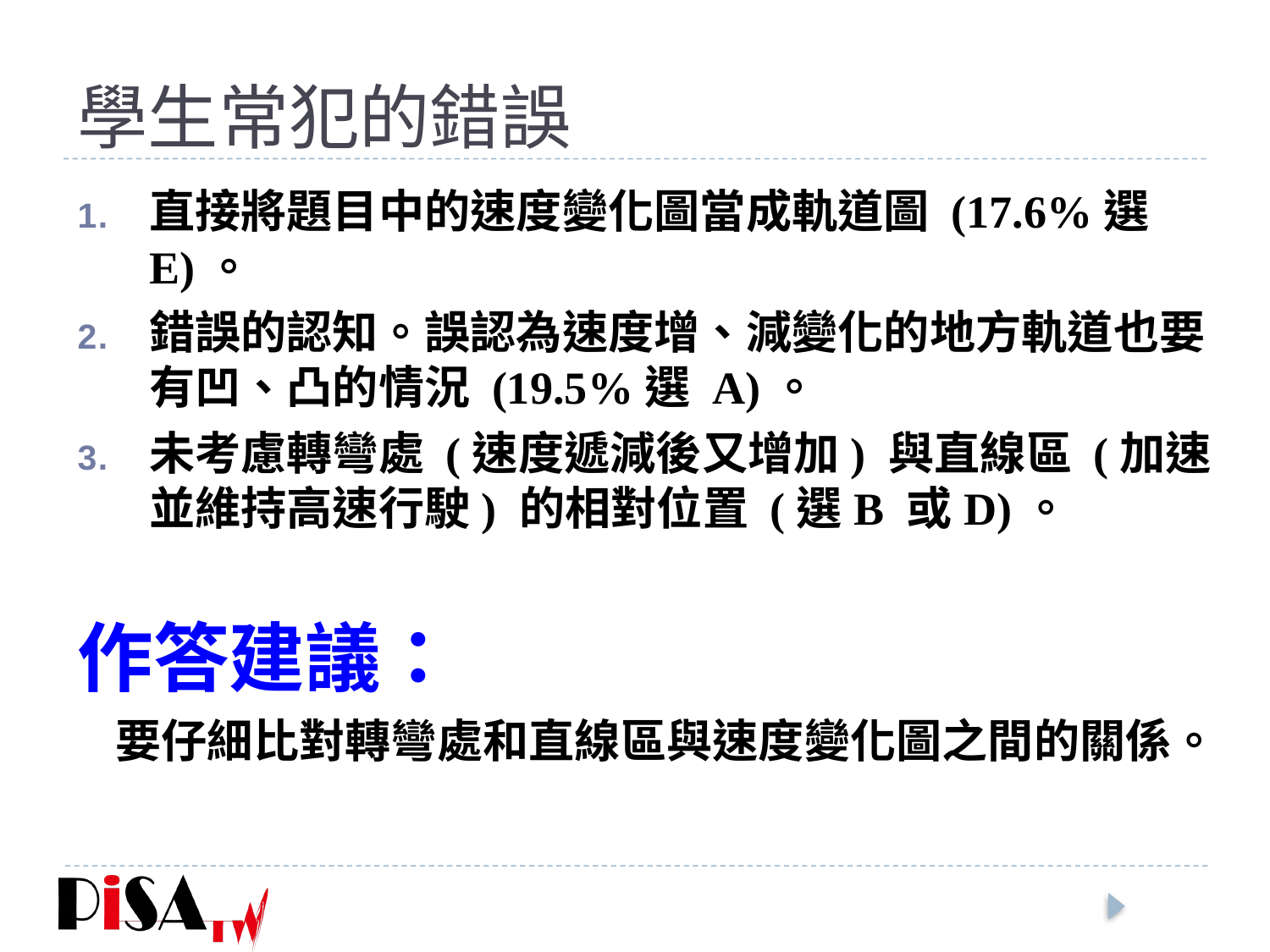

# 學生常犯的錯誤
直接將題目中的速度變化圖當成軌道圖 (17.6%選 E)。
錯誤的認知。誤認為速度增、減變化的地方軌道也要有凹、凸的情況 (19.5%選 A)。
未考慮轉彎處 (速度遞減後又增加) 與直線區 (加速並維持高速行駛) 的相對位置 (選B 或D)。

作答建議：
	要仔細比對轉彎處和直線區與速度變化圖之間的關係。